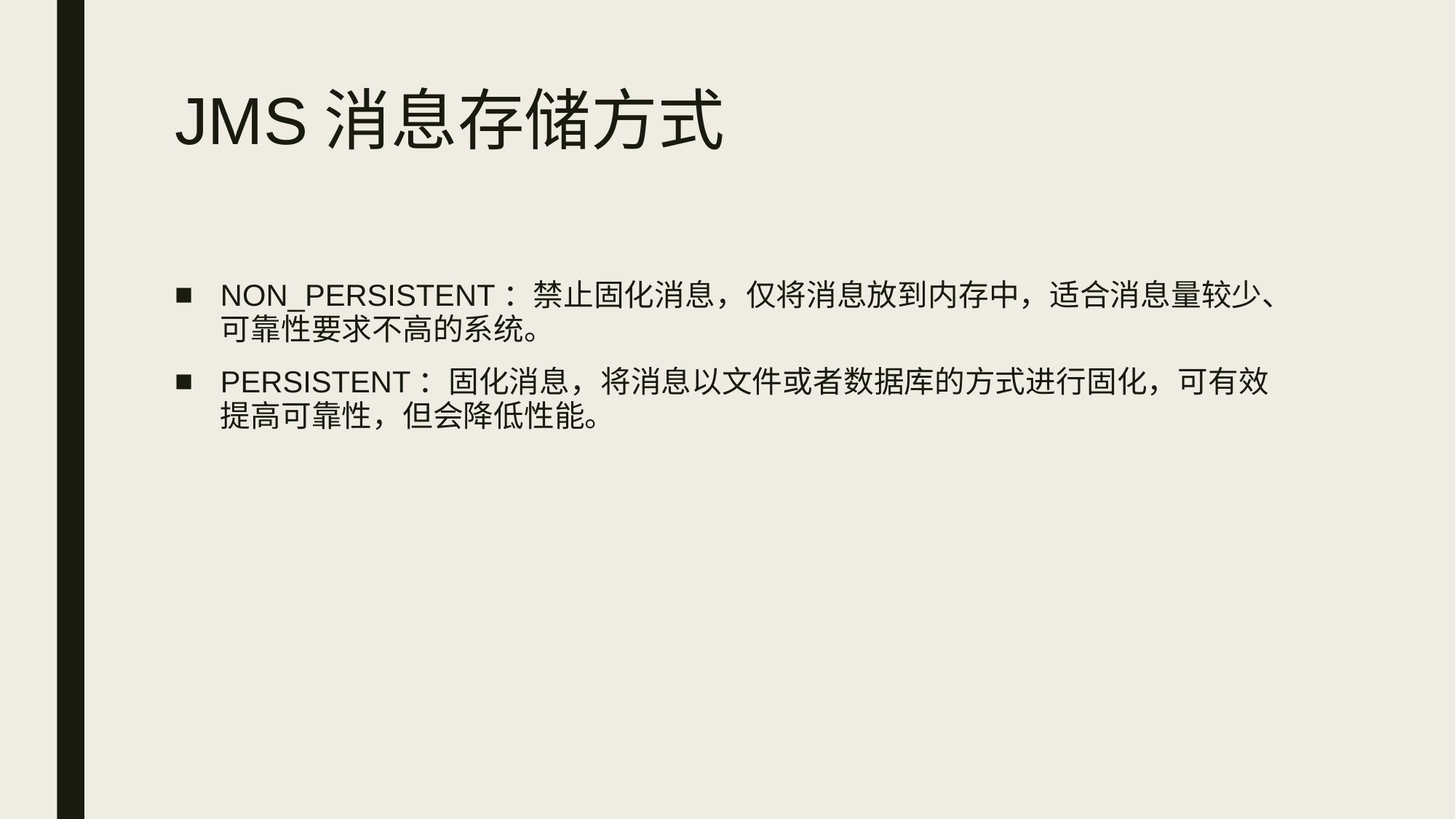

# JMS消息存储方式
NON_PERSISTENT：禁止固化消息，仅将消息放到内存中，适合消息量较少、可靠性要求不高的系统。
PERSISTENT：固化消息，将消息以文件或者数据库的方式进行固化，可有效提高可靠性，但会降低性能。